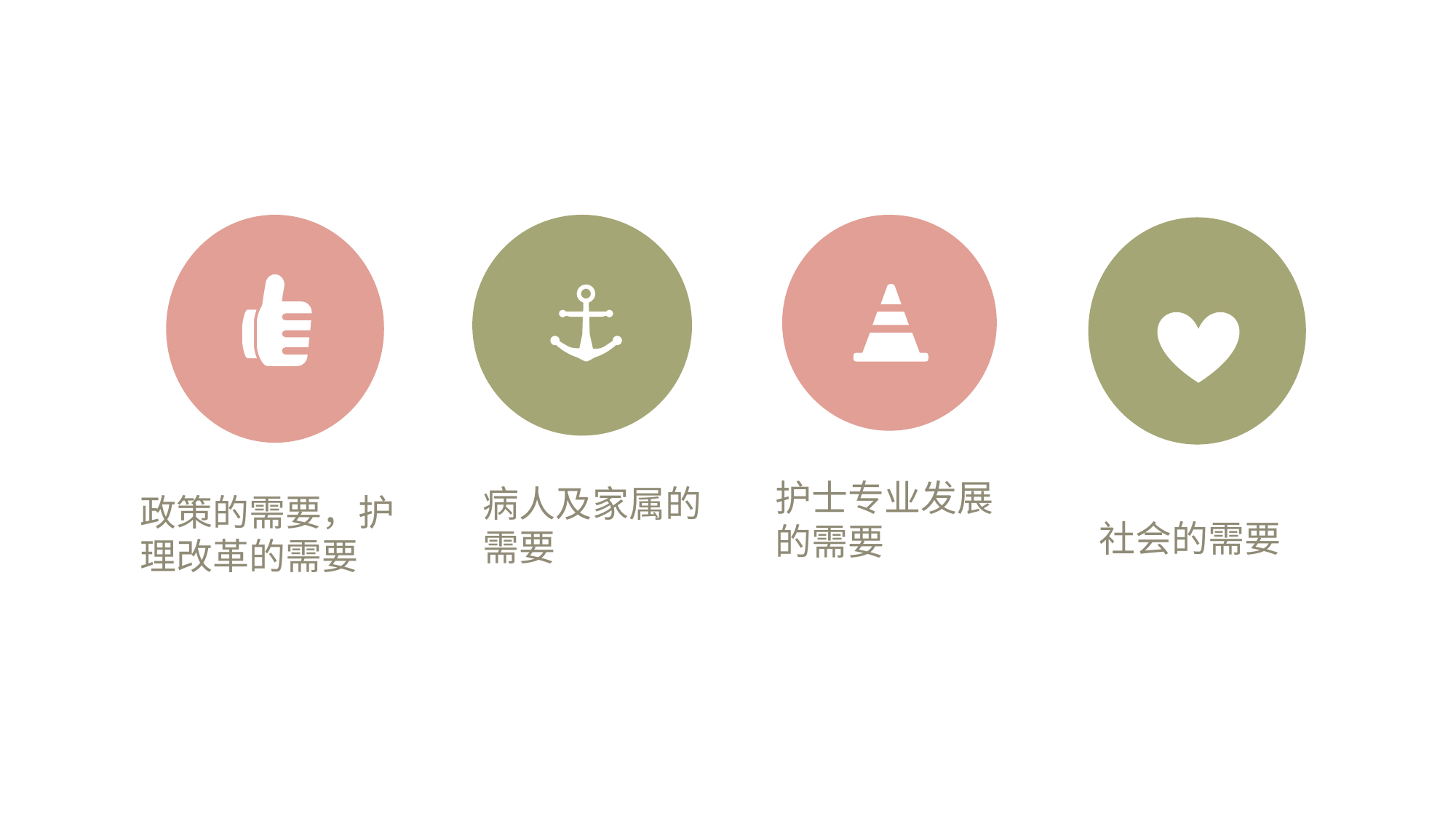

政策的需要，护理改革的需要

病人及家属的需要

护士专业发展的需要

社会的需要